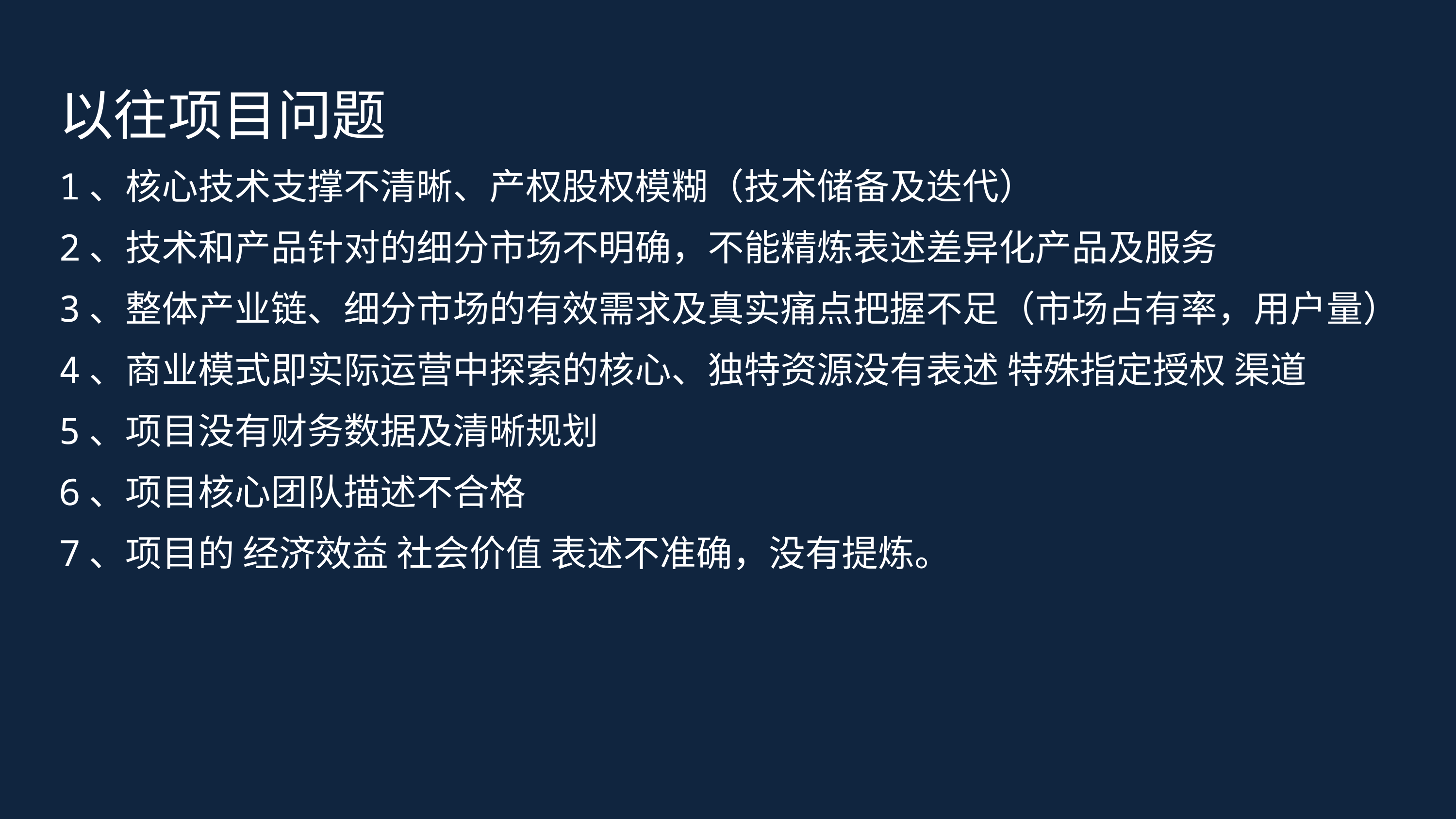

以往项目问题
1、核心技术支撑不清晰、产权股权模糊（技术储备及迭代）
2、技术和产品针对的细分市场不明确，不能精炼表述差异化产品及服务
3、整体产业链、细分市场的有效需求及真实痛点把握不足（市场占有率，用户量）
4、商业模式即实际运营中探索的核心、独特资源没有表述 特殊指定授权 渠道
5、项目没有财务数据及清晰规划
6、项目核心团队描述不合格
7、项目的 经济效益 社会价值 表述不准确，没有提炼。